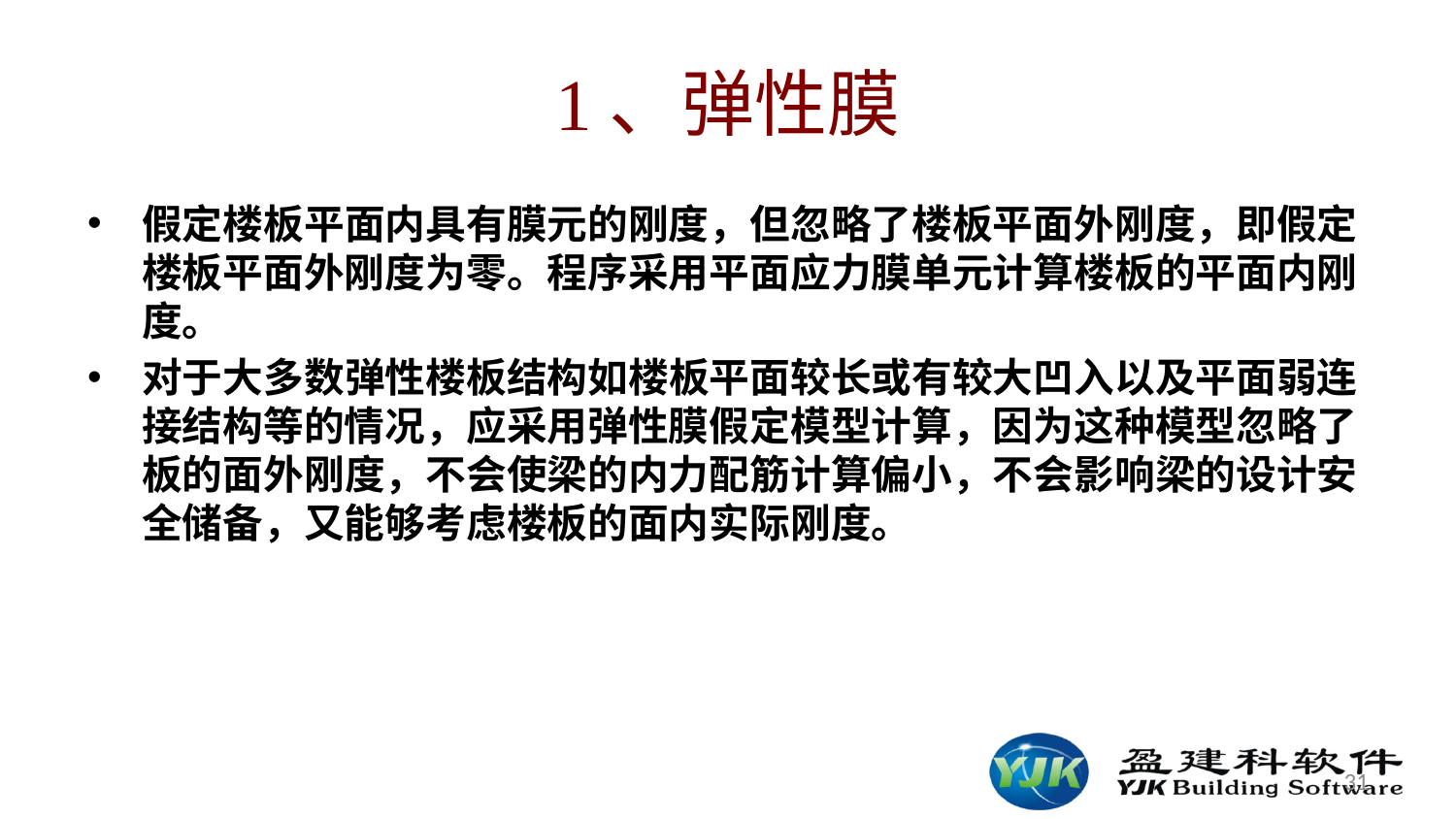

# 1、弹性膜
假定楼板平面内具有膜元的刚度，但忽略了楼板平面外刚度，即假定楼板平面外刚度为零。程序采用平面应力膜单元计算楼板的平面内刚度。
对于大多数弹性楼板结构如楼板平面较长或有较大凹入以及平面弱连接结构等的情况，应采用弹性膜假定模型计算，因为这种模型忽略了板的面外刚度，不会使梁的内力配筋计算偏小，不会影响梁的设计安全储备，又能够考虑楼板的面内实际刚度。
31